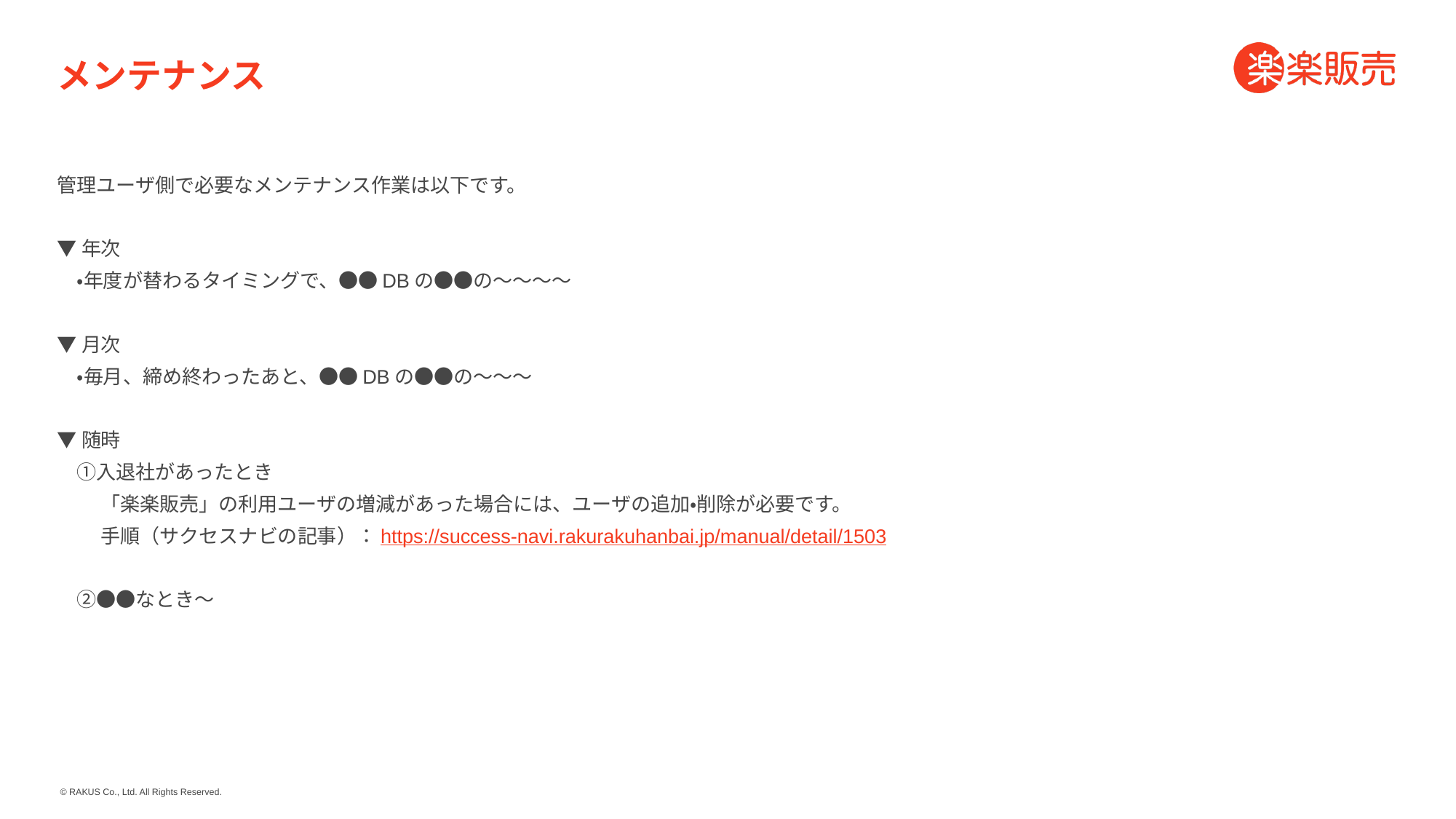

# メンテナンス
管理ユーザ側で必要なメンテナンス作業は以下です。

▼年次
　・年度が替わるタイミングで、●●DBの●●の～～～～

▼月次
　・毎月、締め終わったあと、●●DBの●●の～～～

▼随時
　①入退社があったとき
　　 「楽楽販売」の利用ユーザの増減があった場合には、ユーザの追加・削除が必要です。
　　 手順（サクセスナビの記事）：https://success-navi.rakurakuhanbai.jp/manual/detail/1503

　②●●なとき～